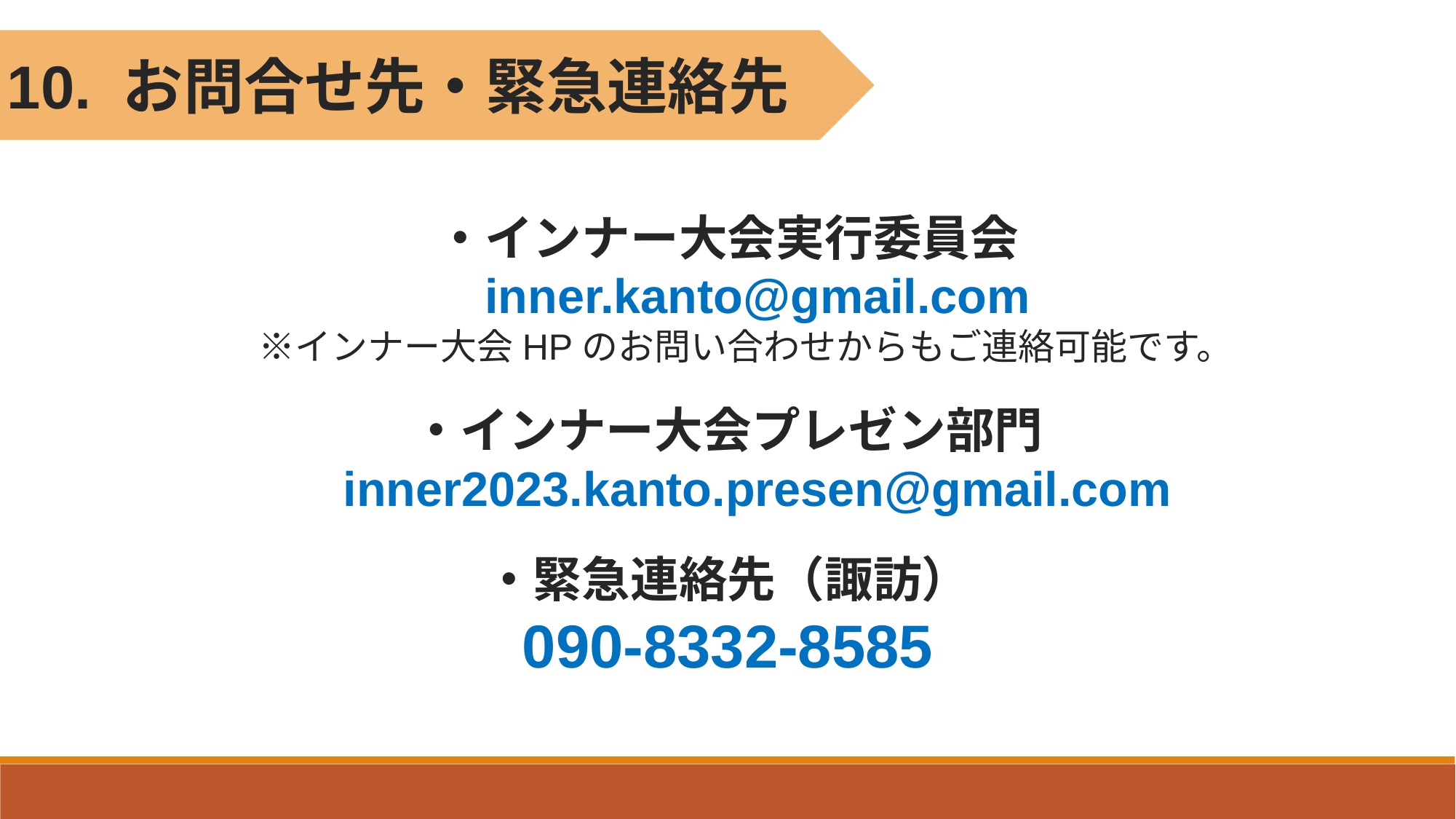

10. お問合せ先・緊急連絡先
・インナー大会実行委員会
　inner.kanto@gmail.com
　※インナー大会HPのお問い合わせからもご連絡可能です。

・インナー大会プレゼン部門
　inner2023.kanto.presen@gmail.com

・緊急連絡先（諏訪）
090-8332-8585